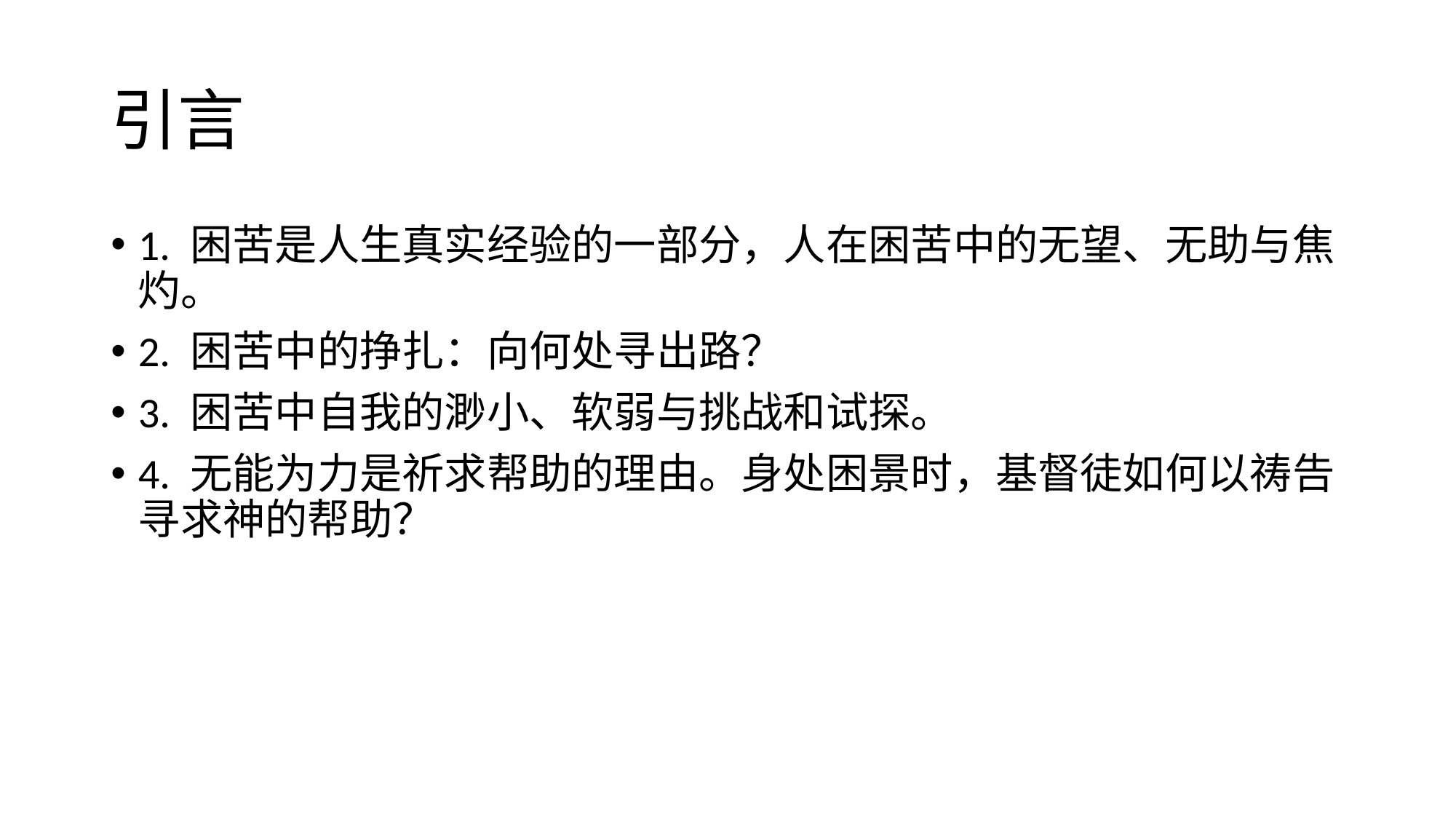

# 引言
1. 困苦是人生真实经验的一部分，人在困苦中的无望、无助与焦灼。
2. 困苦中的挣扎：向何处寻出路？
3. 困苦中自我的渺小、软弱与挑战和试探。
4. 无能为力是祈求帮助的理由。身处困景时，基督徒如何以祷告寻求神的帮助？